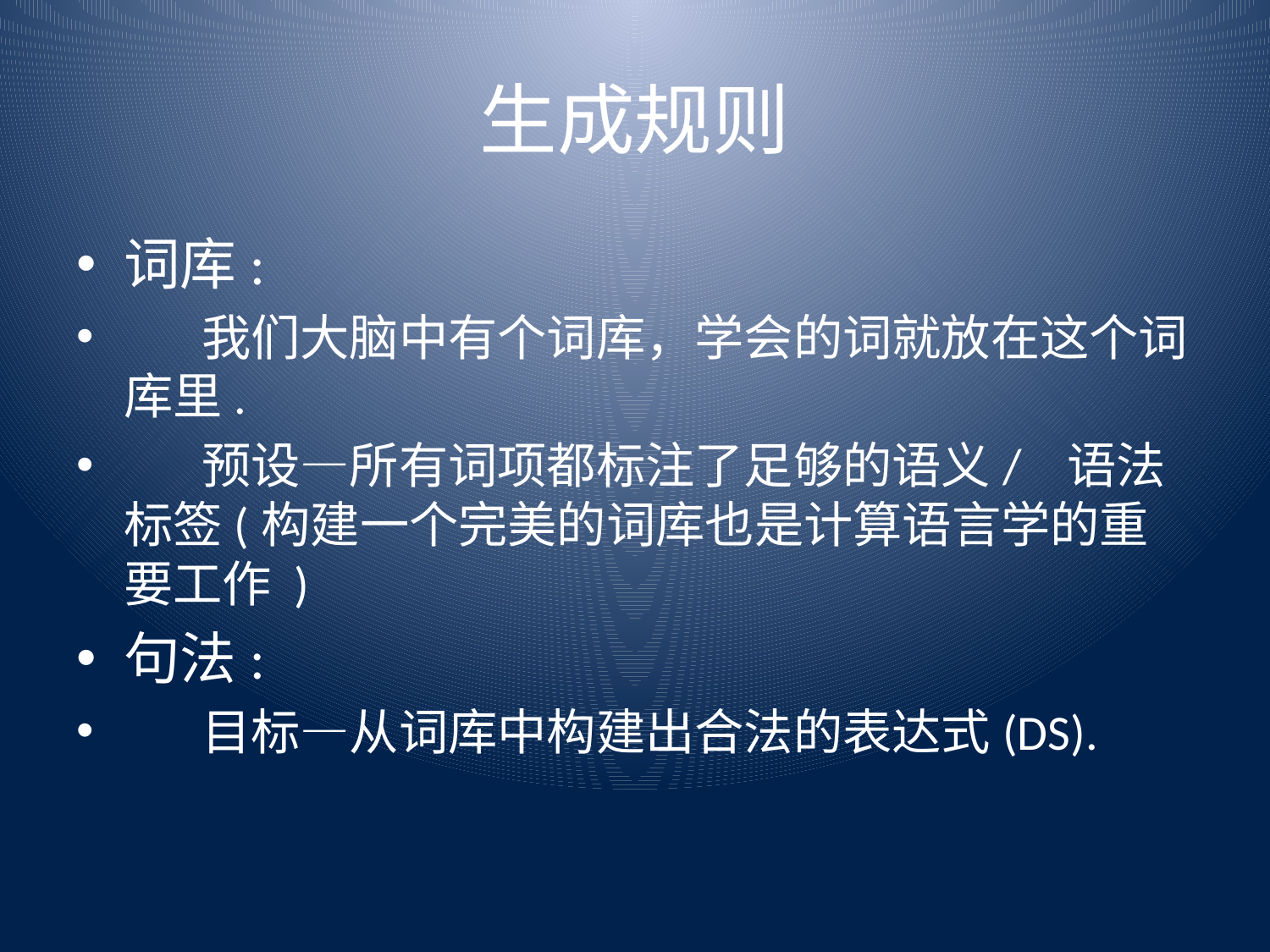

# 生成规则
词库:
      我们大脑中有个词库，学会的词就放在这个词库里.
      预设—所有词项都标注了足够的语义/   语法标签(构建一个完美的词库也是计算语言学的重要工作 )
句法:
      目标—从词库中构建出合法的表达式(DS).